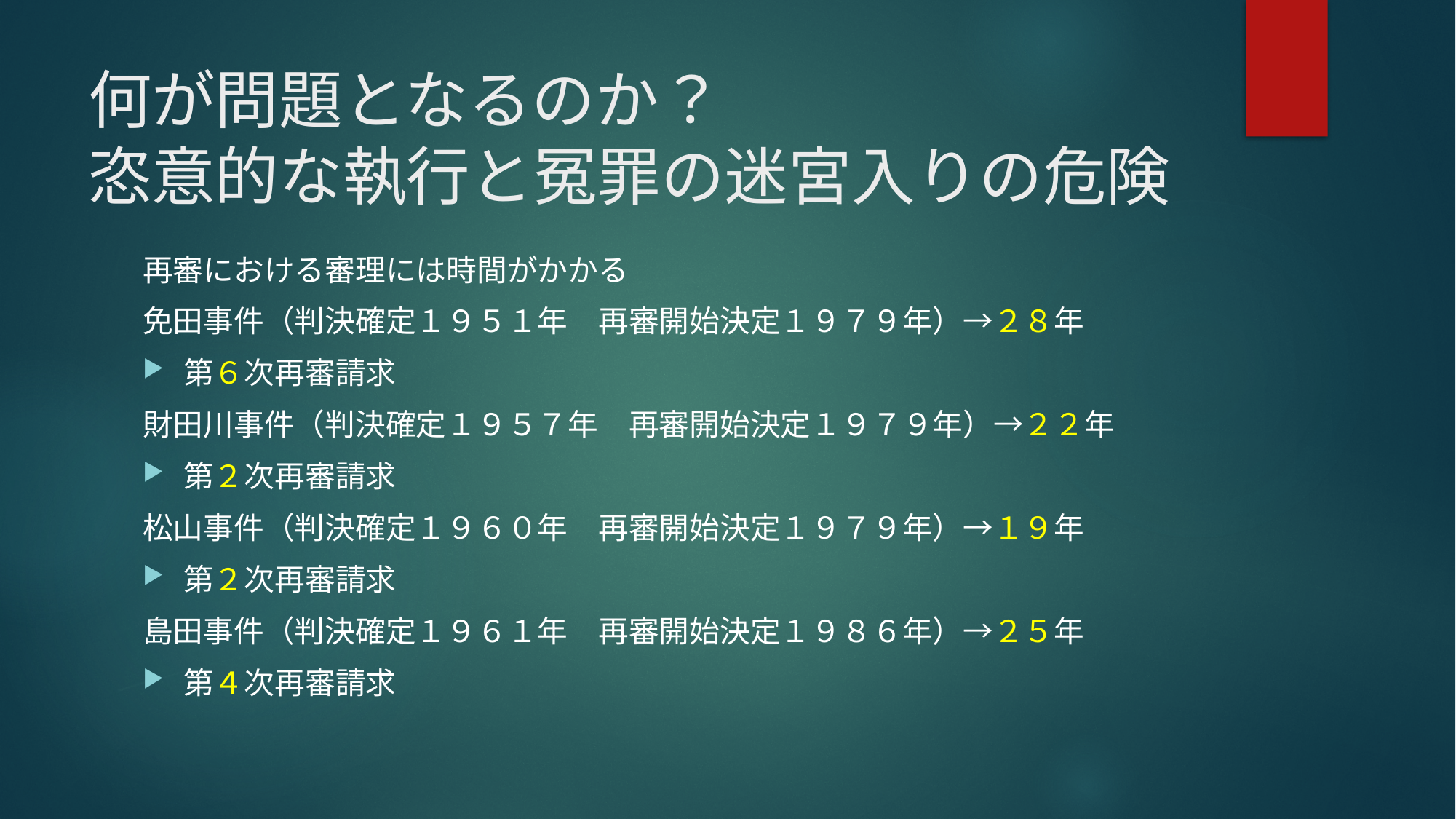

# 何が問題となるのか？ 恣意的な執行と冤罪の迷宮入りの危険
再審における審理には時間がかかる
免田事件（判決確定１９５１年　再審開始決定１９７９年）→２８年
第６次再審請求
財田川事件（判決確定１９５７年　再審開始決定１９７９年）→２２年
第２次再審請求
松山事件（判決確定１９６０年　再審開始決定１９７９年）→１９年
第２次再審請求
島田事件（判決確定１９６１年　再審開始決定１９８６年）→２５年
第４次再審請求